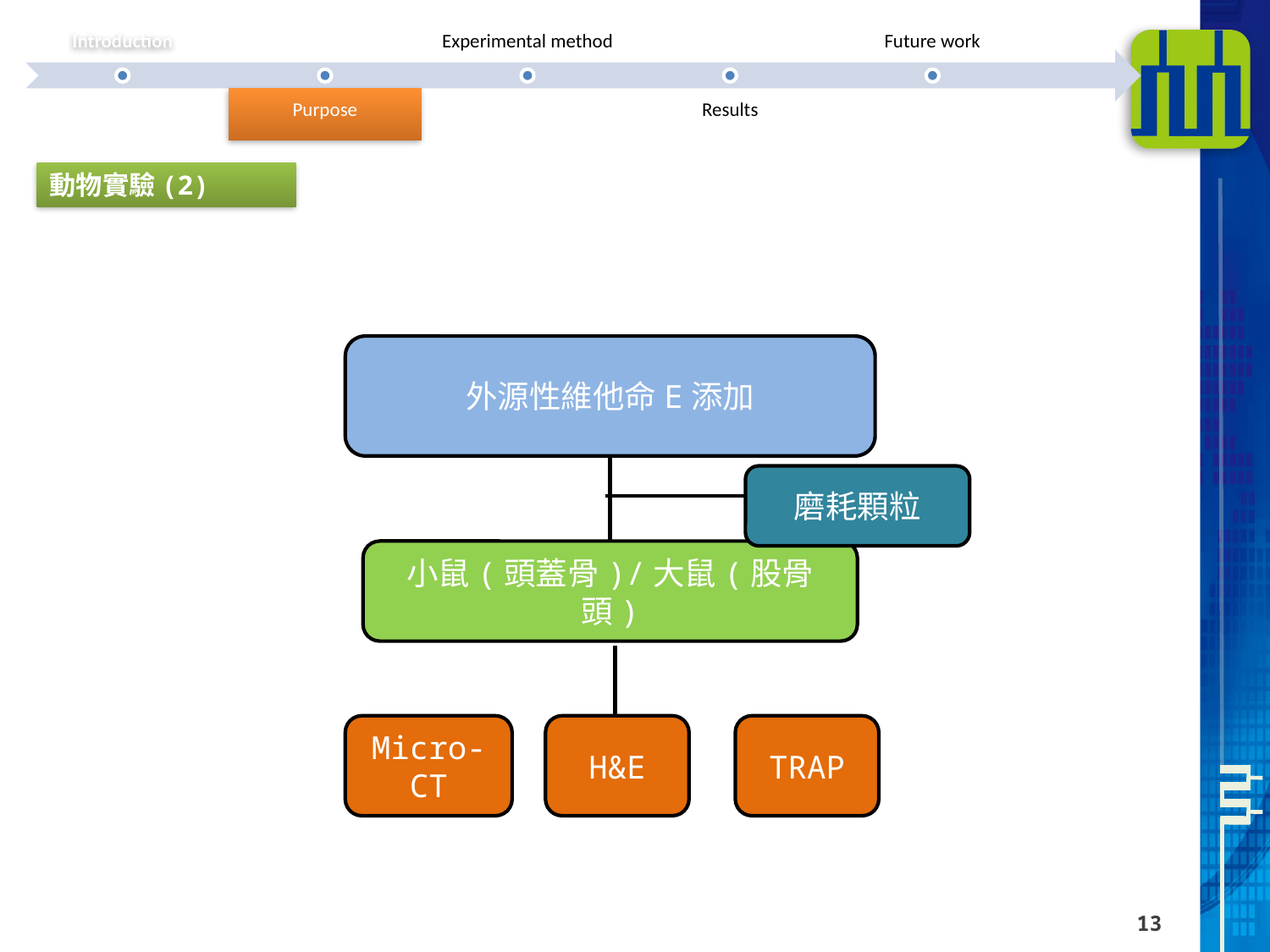

Introduction
Purpose
Experimental method
Results
Future work
動物實驗(2)
外源性維他命E添加
磨耗顆粒
小鼠(頭蓋骨)/大鼠(股骨頭)
Micro-CT
H&E
TRAP
13